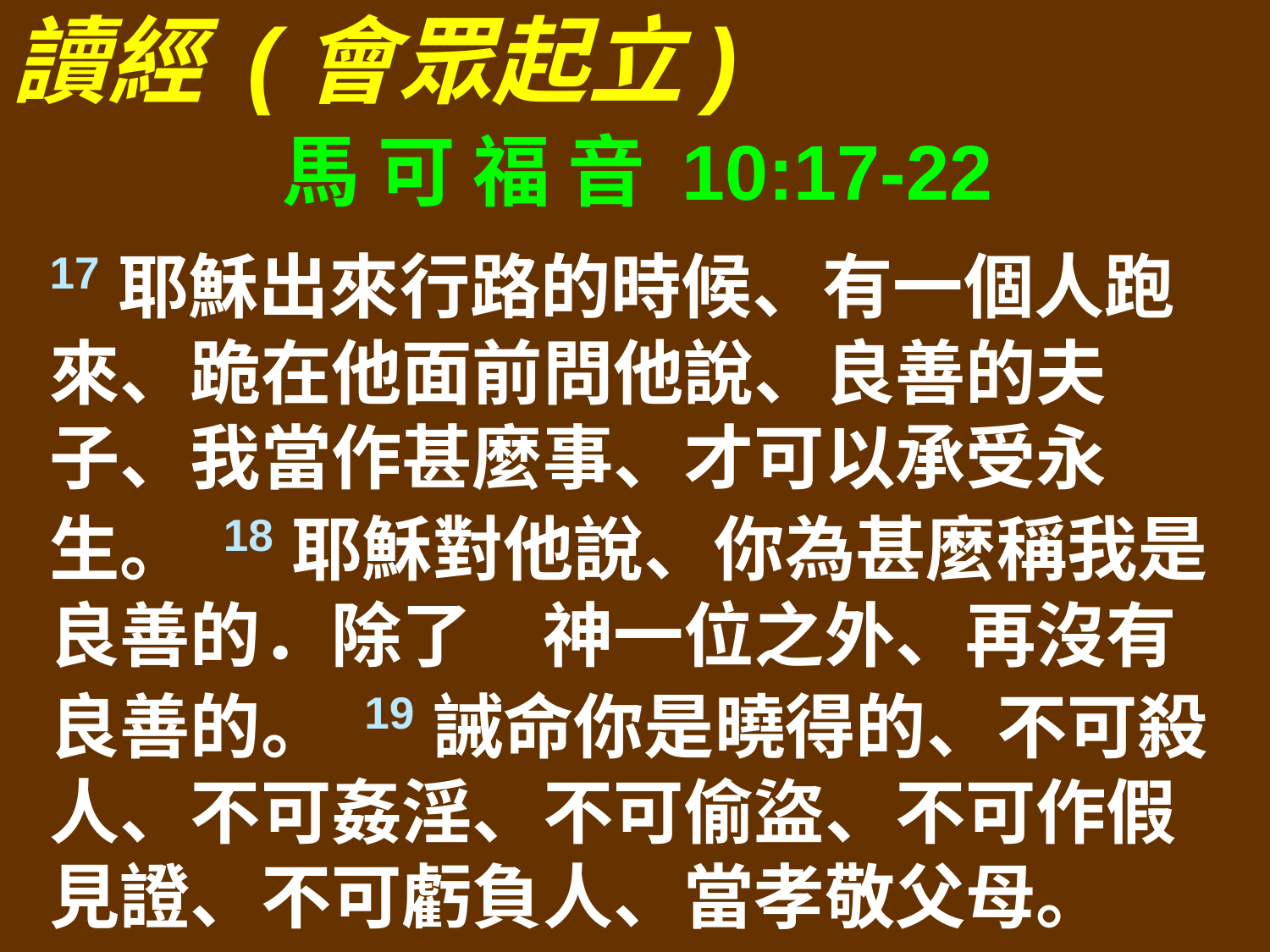

讀經 (會眾起立)
馬 可 福 音 10:17-22
17耶穌出來行路的時候、有一個人跑來、跪在他面前問他說、良善的夫子、我當作甚麼事、才可以承受永生。 18耶穌對他說、你為甚麼稱我是良善的．除了　神一位之外、再沒有良善的。 19誡命你是曉得的、不可殺人、不可姦淫、不可偷盜、不可作假見證、不可虧負人、當孝敬父母。